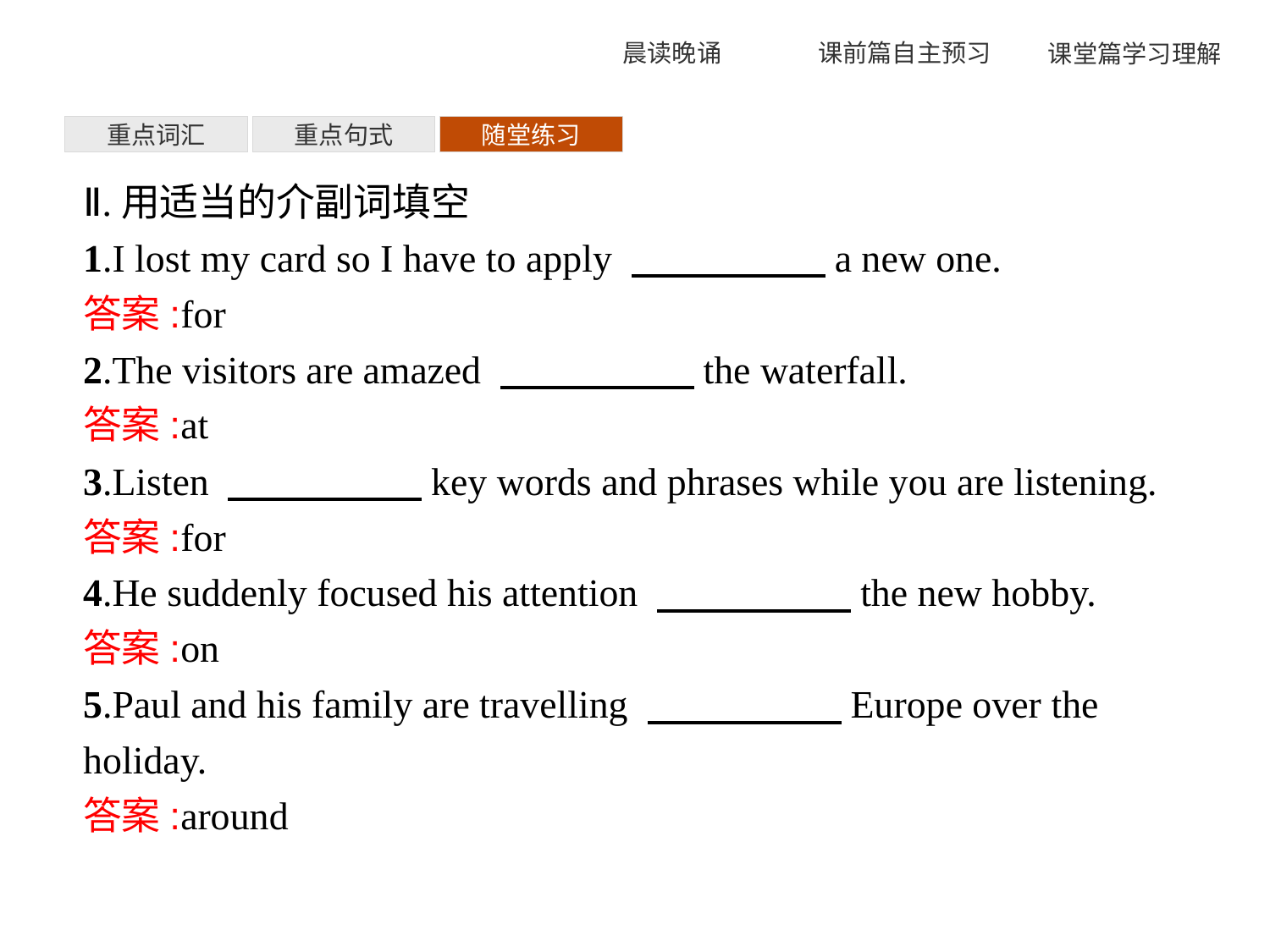

重点词汇
重点句式
随堂练习
Ⅱ.用适当的介副词填空
1.I lost my card so I have to apply 　　　　　a new one.
答案:for
2.The visitors are amazed 　　　　　the waterfall.
答案:at
3.Listen 　　　　　key words and phrases while you are listening.
答案:for
4.He suddenly focused his attention 　　　　　the new hobby.
答案:on
5.Paul and his family are travelling 　　　　　Europe over the holiday.
答案:around